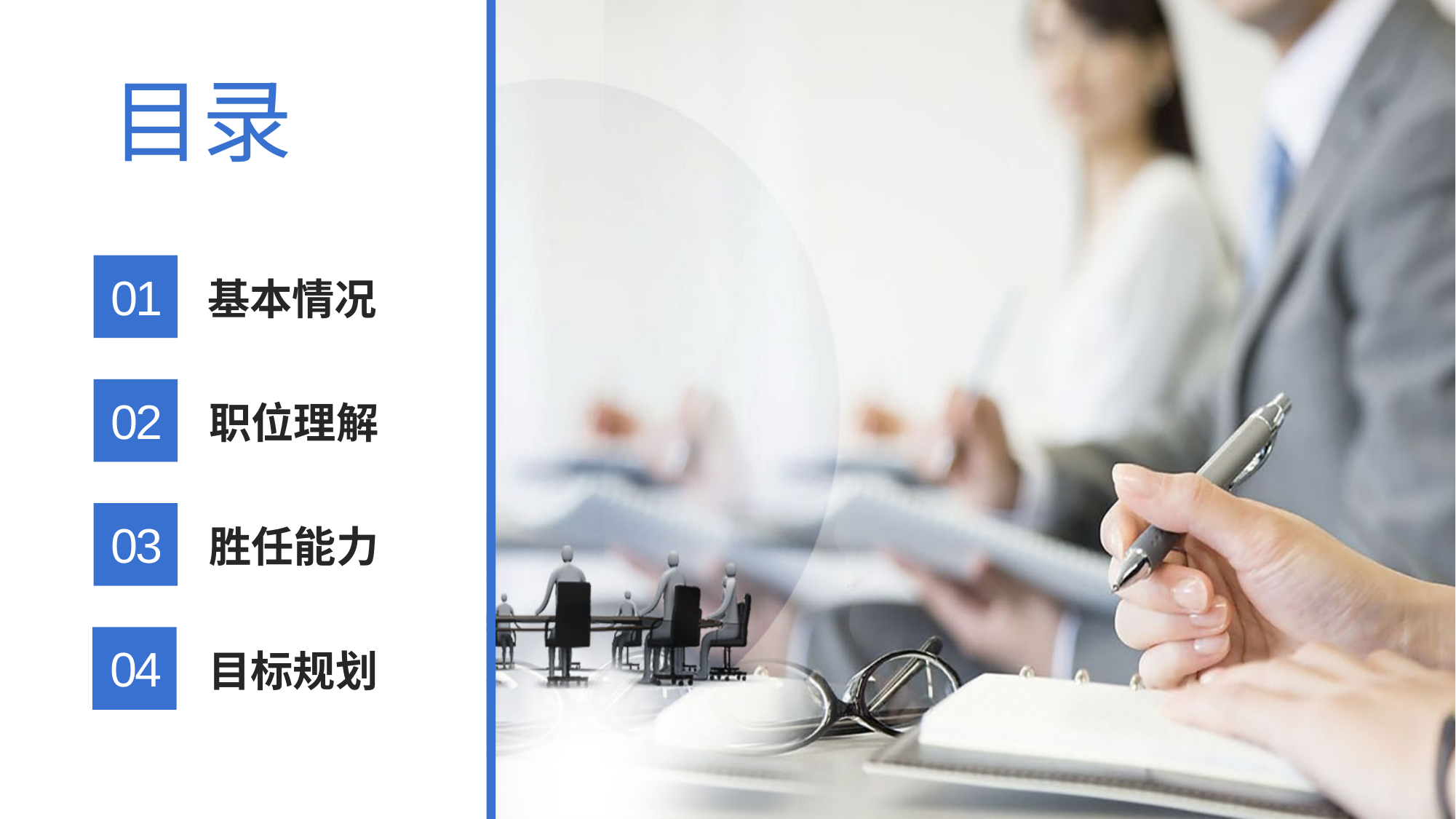

目录

01
基本情况

02
职位理解

03
胜任能力

04
目标规划